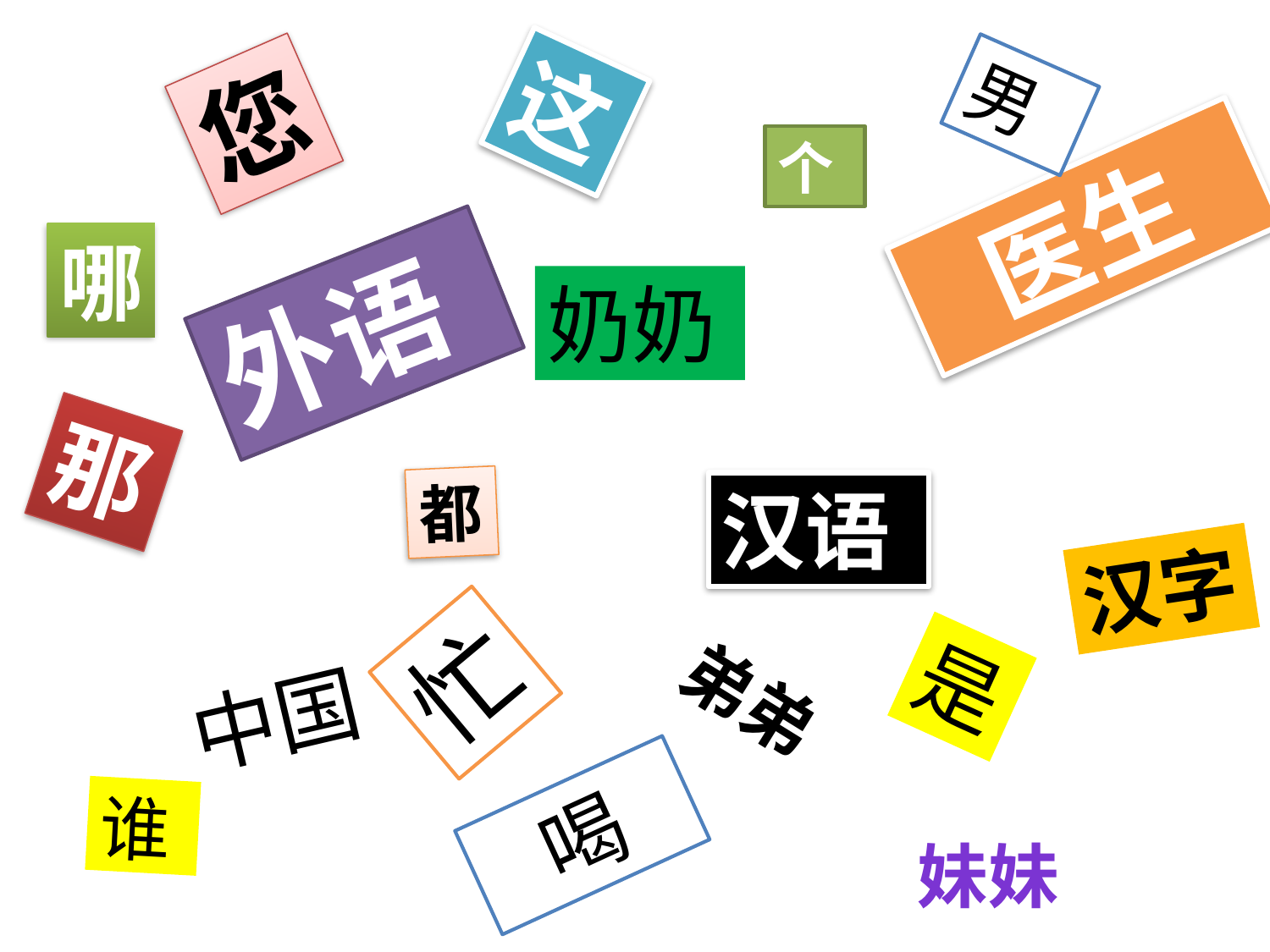

这
您
男
个
医生
哪
外语
奶奶
那
都
汉语
汉字
忙
是
弟弟
中国
喝
谁
妹妹